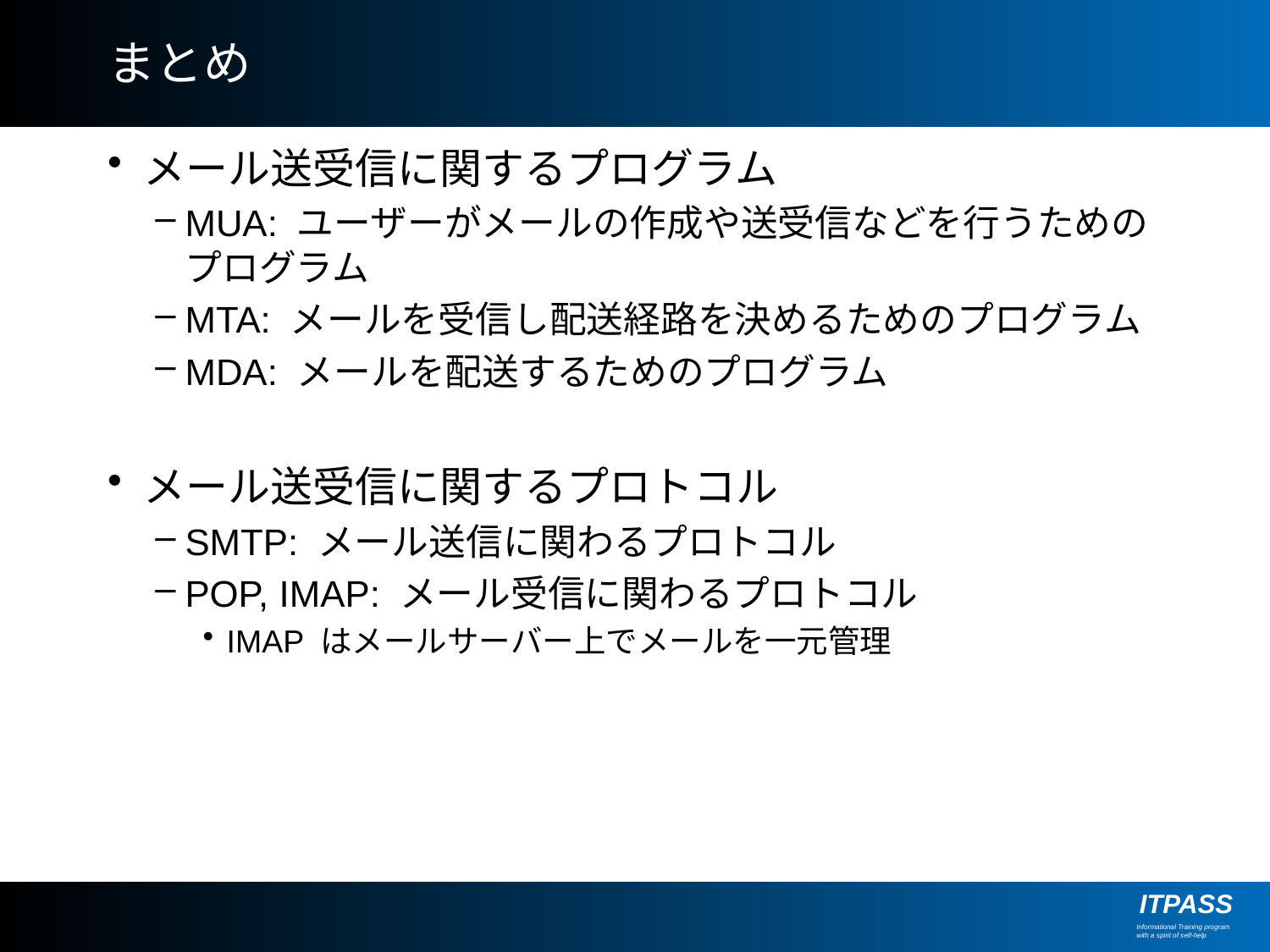

# まとめ
メール送受信に関するプログラム
MUA: ユーザーがメールの作成や送受信などを行うためのプログラム
MTA: メールを受信し配送経路を決めるためのプログラム
MDA: メールを配送するためのプログラム

メール送受信に関するプロトコル
SMTP: メール送信に関わるプロトコル
POP, IMAP: メール受信に関わるプロトコル
IMAP はメールサーバー上でメールを一元管理